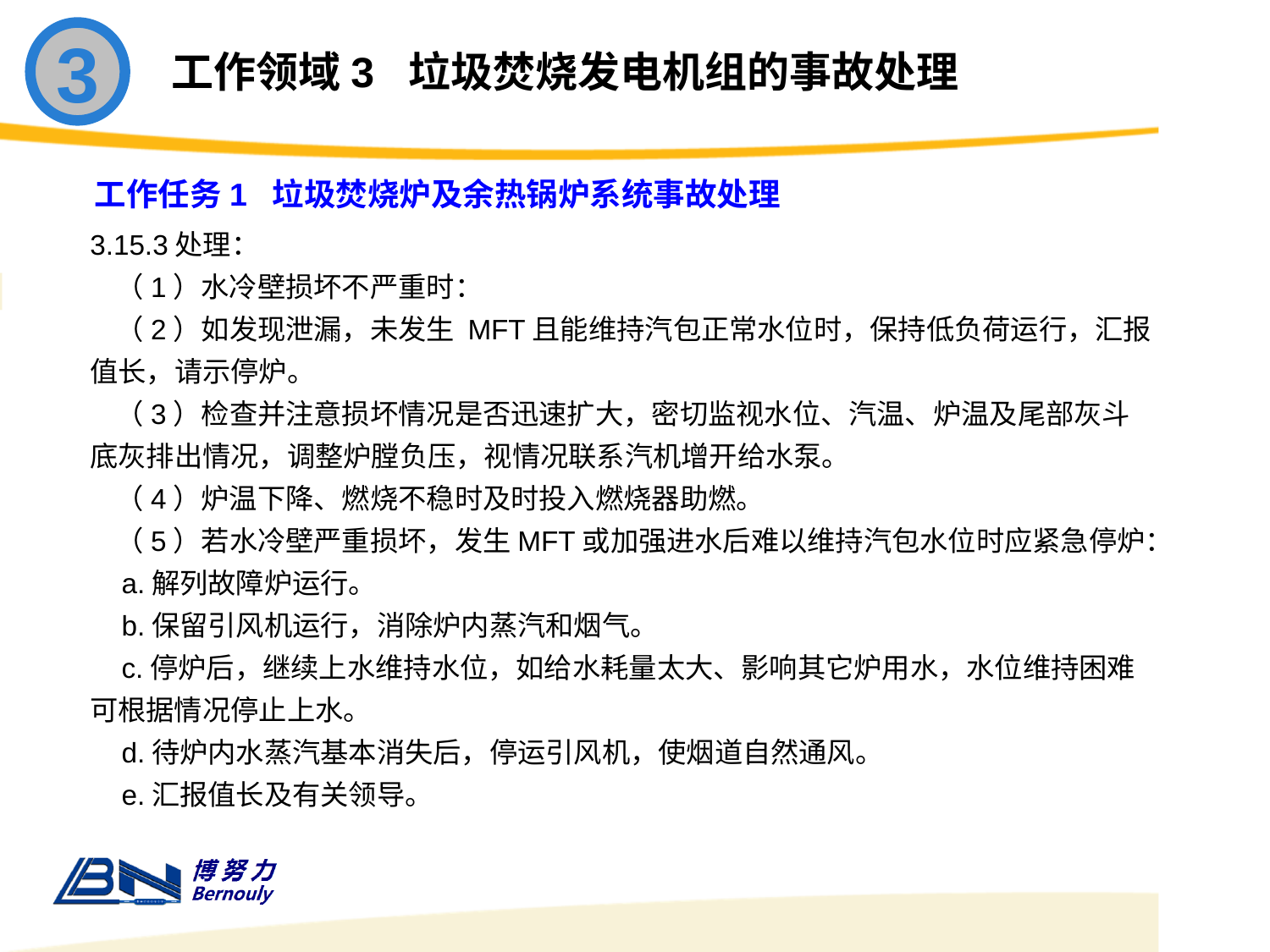

3
工作领域3  垃圾焚烧发电机组的事故处理
工作任务1  垃圾焚烧炉及余热锅炉系统事故处理
3.15.3处理：
   （1）水冷壁损坏不严重时：
   （2）如发现泄漏，未发生 MFT且能维持汽包正常水位时，保持低负荷运行，汇报值长，请示停炉。
   （3）检查并注意损坏情况是否迅速扩大，密切监视水位、汽温、炉温及尾部灰斗底灰排出情况，调整炉膛负压，视情况联系汽机增开给水泵。
   （4）炉温下降、燃烧不稳时及时投入燃烧器助燃。
   （5）若水冷壁严重损坏，发生MFT或加强进水后难以维持汽包水位时应紧急停炉：
    a.解列故障炉运行。
    b.保留引风机运行，消除炉内蒸汽和烟气。
    c.停炉后，继续上水维持水位，如给水耗量太大、影响其它炉用水，水位维持困难可根据情况停止上水。
    d.待炉内水蒸汽基本消失后，停运引风机，使烟道自然通风。
    e.汇报值长及有关领导。